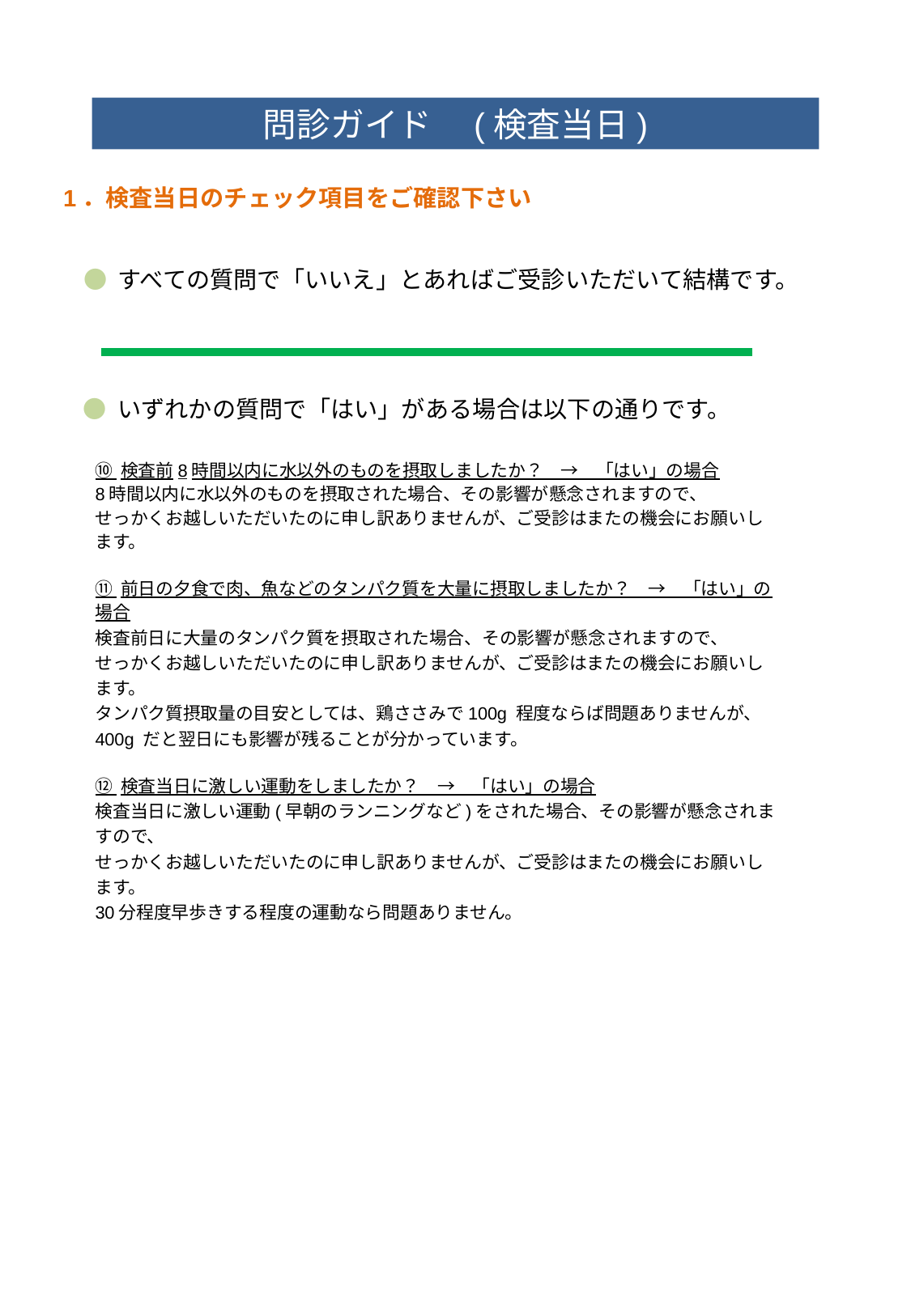

問診ガイド　(検査当日)
1．検査当日のチェック項目をご確認下さい
● すべての質問で「いいえ」とあればご受診いただいて結構です。
● いずれかの質問で「はい」がある場合は以下の通りです。
⑩ 検査前8時間以内に水以外のものを摂取しましたか？　→　「はい」の場合
8時間以内に水以外のものを摂取された場合、その影響が懸念されますので、
せっかくお越しいただいたのに申し訳ありませんが、ご受診はまたの機会にお願いします。

⑪ 前日の夕食で肉、魚などのタンパク質を大量に摂取しましたか？　→　「はい」の場合
検査前日に大量のタンパク質を摂取された場合、その影響が懸念されますので、
せっかくお越しいただいたのに申し訳ありませんが、ご受診はまたの機会にお願いします。
タンパク質摂取量の目安としては、鶏ささみで100g 程度ならば問題ありませんが、
400g だと翌日にも影響が残ることが分かっています。

⑫ 検査当日に激しい運動をしましたか？　→　「はい」の場合
検査当日に激しい運動(早朝のランニングなど)をされた場合、その影響が懸念されますので、
せっかくお越しいただいたのに申し訳ありませんが、ご受診はまたの機会にお願いします。
30分程度早歩きする程度の運動なら問題ありません。